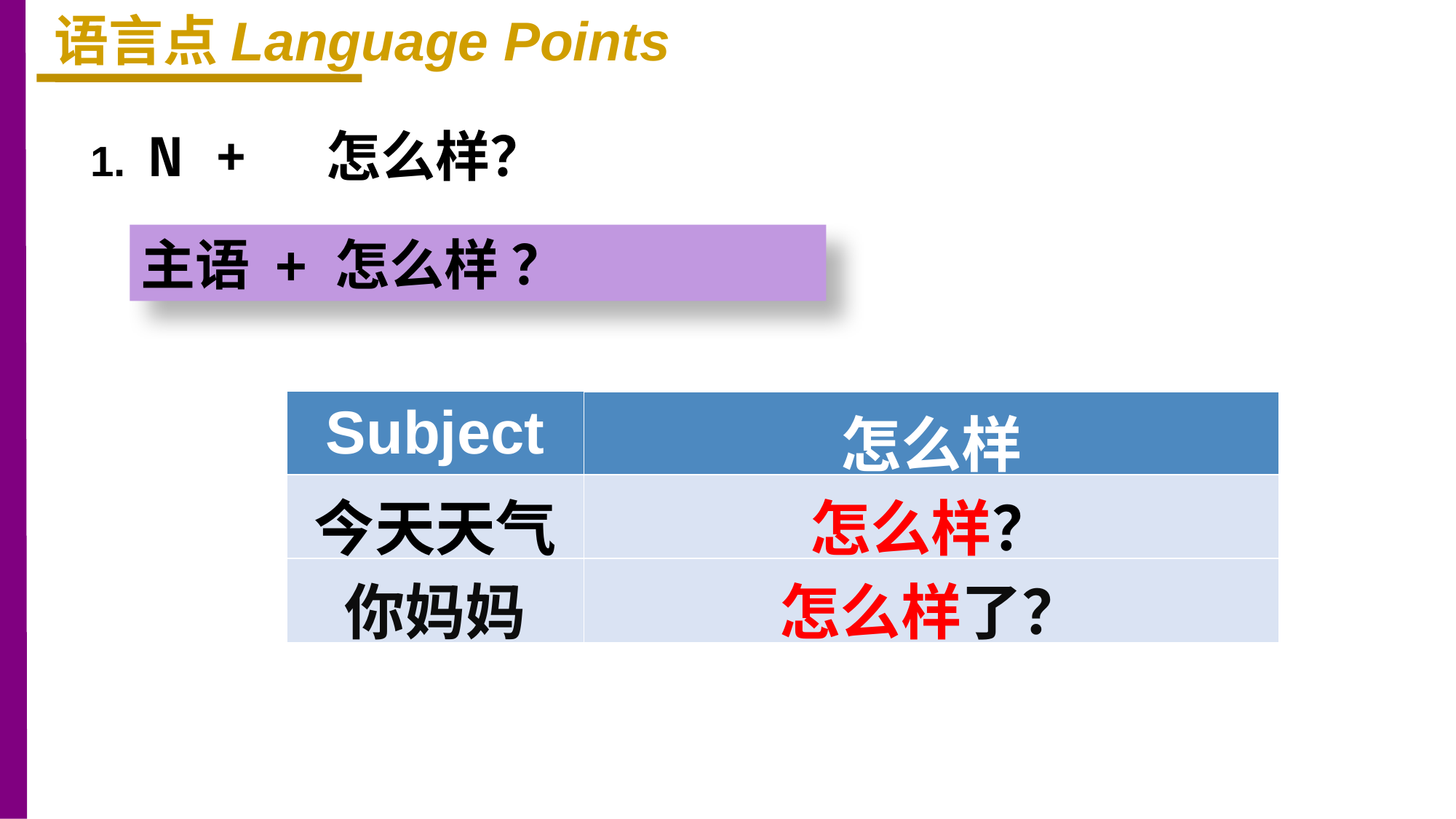

语言点Language Points
1.  N +  怎么样？
主语 + 怎么样 ？
| Subject | 怎么样 |
| --- | --- |
| 今天天气 | 怎么样？ |
| 你妈妈 | 怎么样了？ |